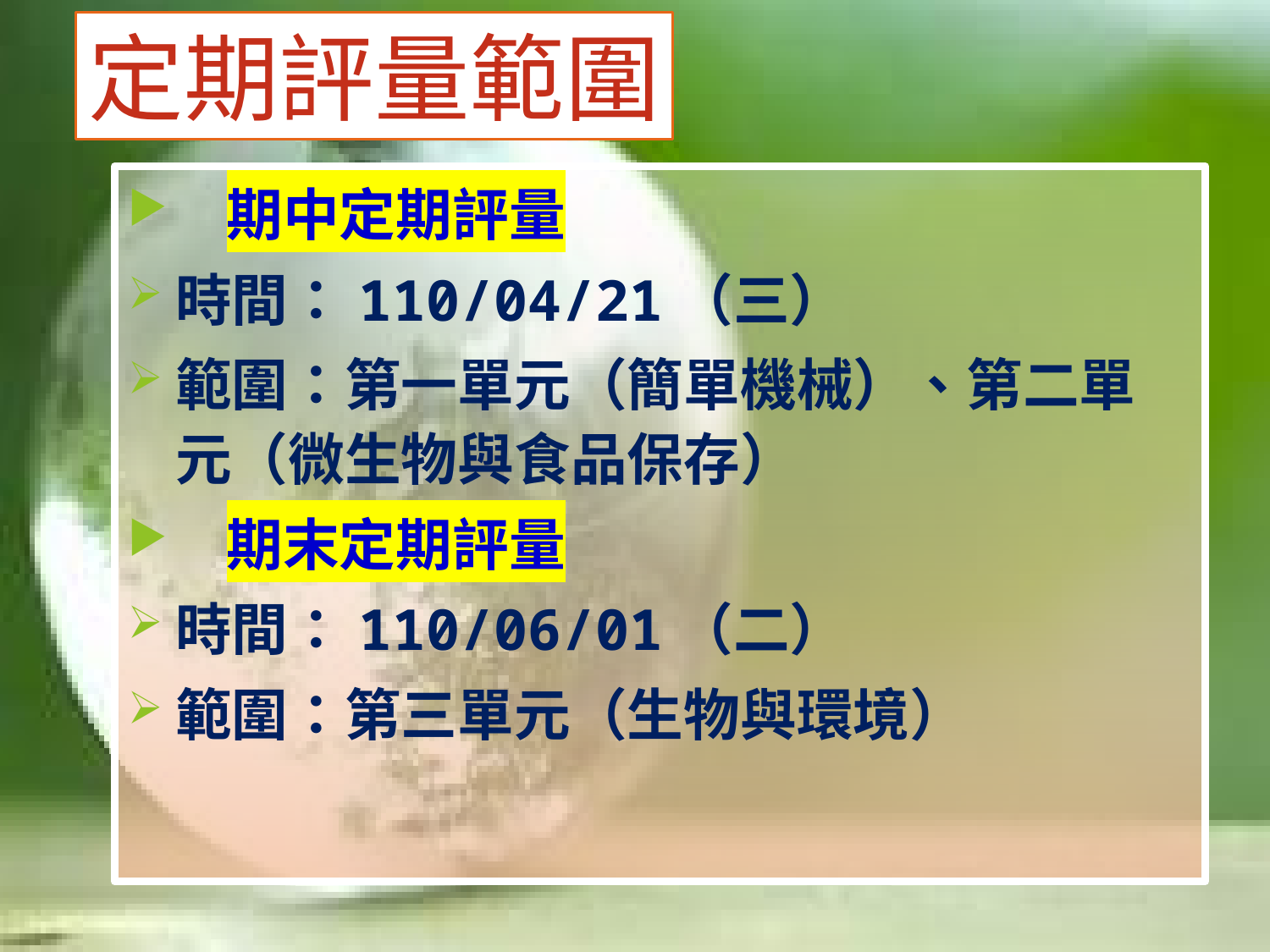

定期評量範圍
期中定期評量
時間：110/04/21（三）
範圍：第一單元（簡單機械）、第二單元（微生物與食品保存）
期末定期評量
時間：110/06/01（二）
範圍：第三單元（生物與環境）